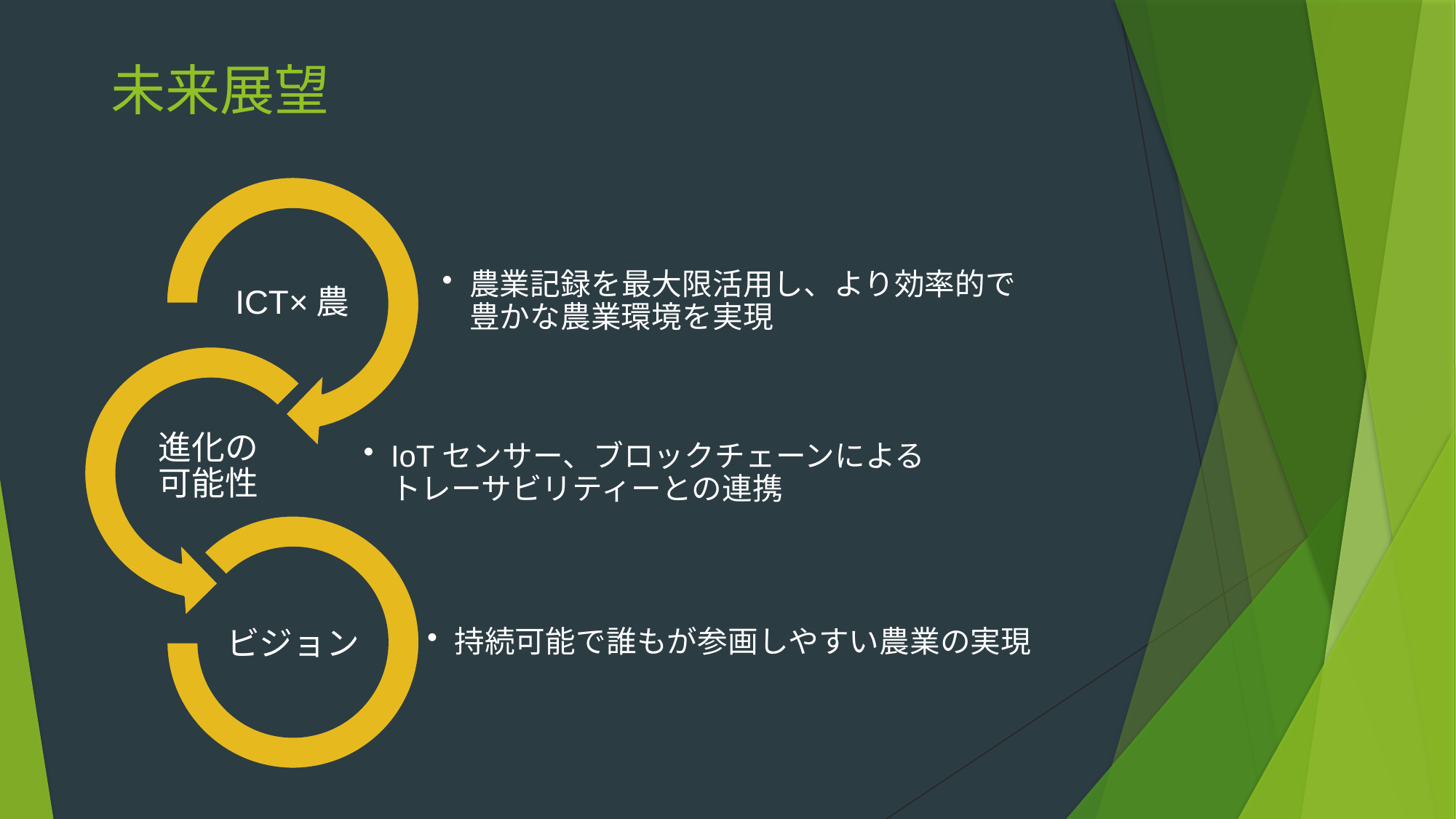

# 未来展望
農業記録を最大限活用し、より効率的で
豊かな農業環境を実現
ICT×農
IoTセンサー、ブロックチェーンによる
トレーサビリティーとの連携
進化の
可能性
持続可能で誰もが参画しやすい農業の実現
ビジョン